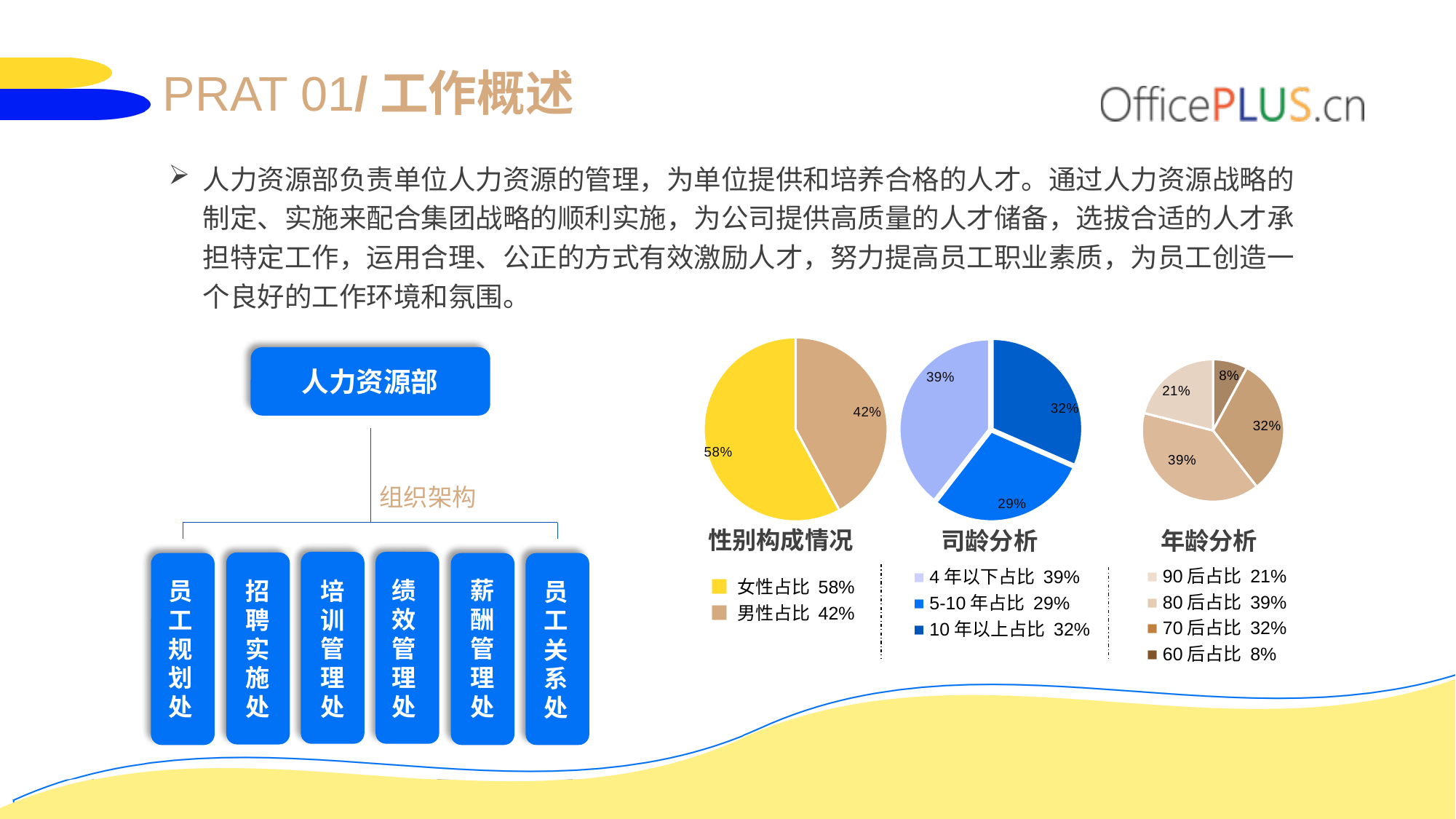

PRAT 01/工作概述
人力资源部负责单位人力资源的管理，为单位提供和培养合格的人才。通过人力资源战略的制定、实施来配合集团战略的顺利实施，为公司提供高质量的人才储备，选拔合适的人才承担特定工作，运用合理、公正的方式有效激励人才，努力提高员工职业素质，为员工创造一个良好的工作环境和氛围。

### Chart

| Category | 个数 |
|---|---|
| 男性 | 16.0 |
| 女性 | 22.0 |

### Chart

| Category | 人数 |
|---|---|
| 4年以下 | 12.0 |
| 5-10年 | 11.0 |
| 10年以上 | 15.0 |

### Chart

| Category | 人数 |
|---|---|
| 60后 | 3.0 |
| 70后 | 12.0 |
| 80后 | 15.0 |
| 90后 | 8.0 |
人力资源部
组织架构
性别构成情况
司龄分析
年龄分析

■ 90后占比 21%
■ 80后占比 39%
■ 70后占比 32%
■ 60后占比 8%
■ 4年以下占比 39%
■ 5-10年占比 29%
■ 10年以上占比 32%
■ 女性占比 58%
■ 男性占比 42%
绩效管理处
薪酬管理处
培训管理处
招聘实施处
员
工
规
划
处
员工关系处